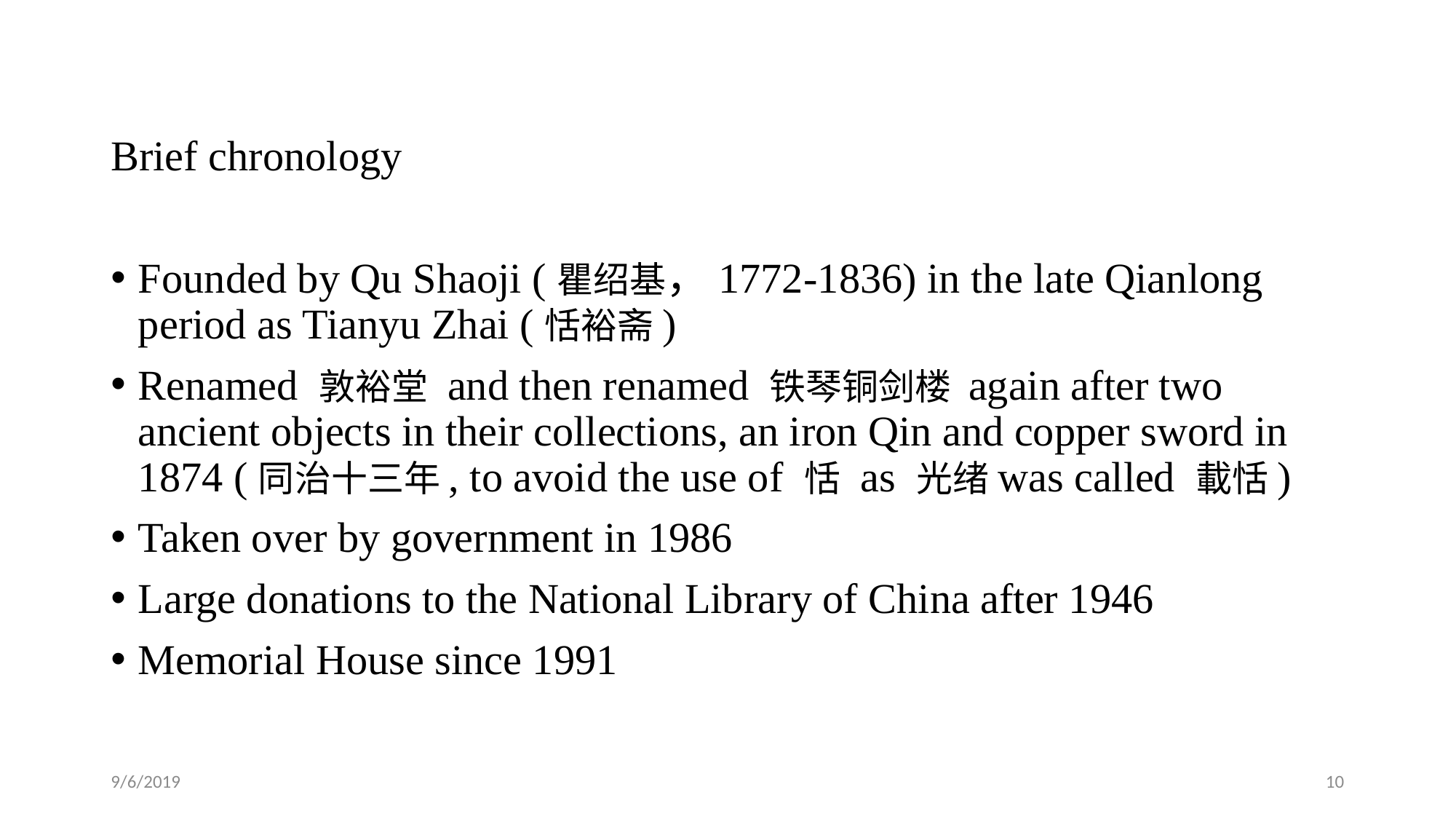

Brief chronology

Founded by Qu Shaoji (瞿绍基，1772-1836) in the late Qianlong period as Tianyu Zhai (恬裕斋)
Renamed 敦裕堂 and then renamed 铁琴铜剑楼 again after two ancient objects in their collections, an iron Qin and copper sword in 1874 (同治十三年, to avoid the use of 恬 as 光绪was called 載恬)
Taken over by government in 1986
Large donations to the National Library of China after 1946
Memorial House since 1991
9/6/2019
10